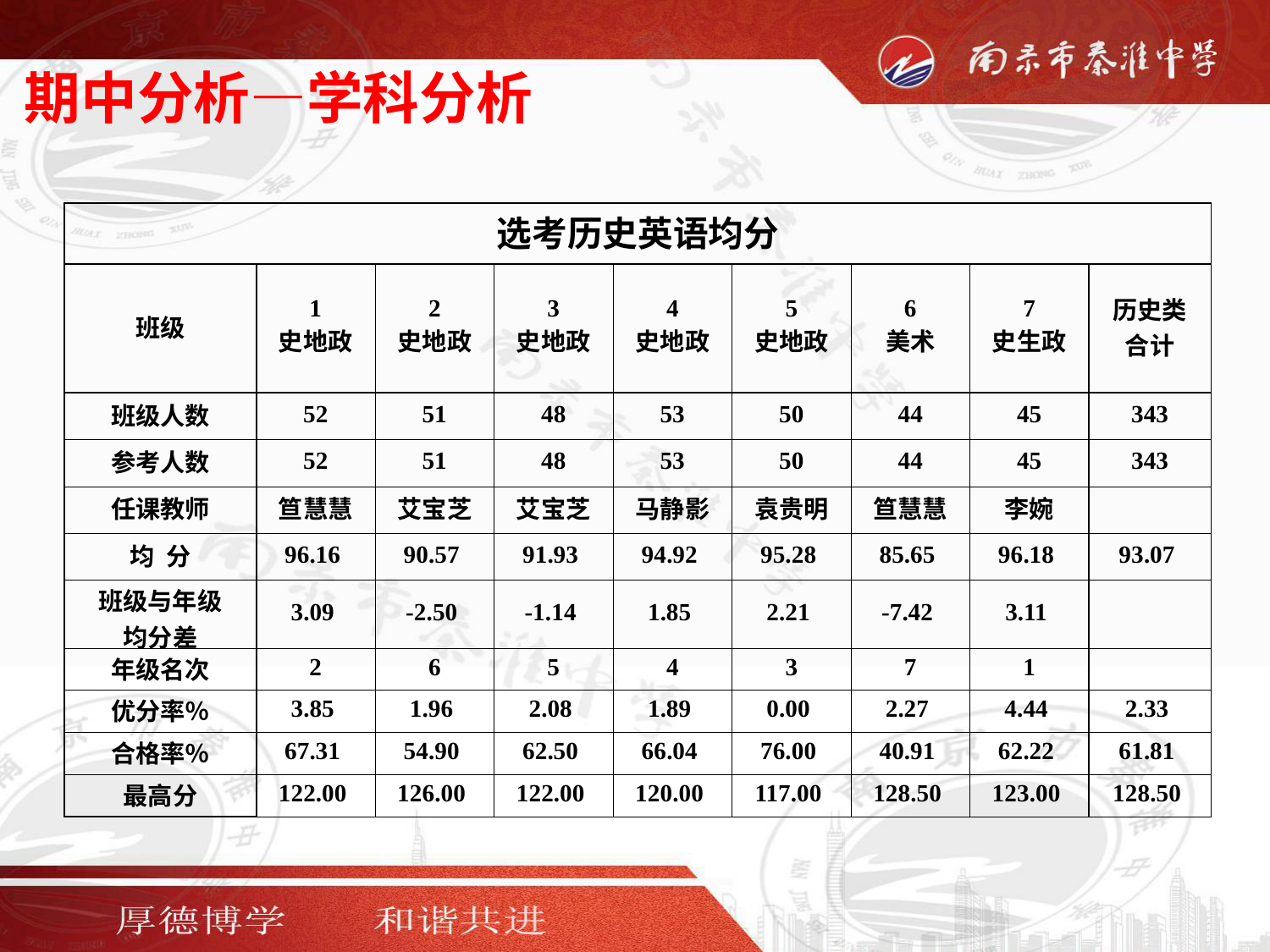

期中分析—学科分析
| 选考历史英语均分 |  |  |  |  |  |  |  |  |
| --- | --- | --- | --- | --- | --- | --- | --- | --- |
| 班级 | 1 史地政 | 2 史地政 | 3 史地政 | 4 史地政 | 5 史地政 | 6 美术 | 7 史生政 | 历史类 合计 |
| 班级人数 | 52 | 51 | 48 | 53 | 50 | 44 | 45 | 343 |
| 参考人数 | 52 | 51 | 48 | 53 | 50 | 44 | 45 | 343 |
| 任课教师 | 笪慧慧 | 艾宝芝 | 艾宝芝 | 马静影 | 袁贵明 | 笪慧慧 | 李婉 |  |
| 均 分 | 96.16 | 90.57 | 91.93 | 94.92 | 95.28 | 85.65 | 96.18 | 93.07 |
| 班级与年级 均分差 | 3.09 | -2.50 | -1.14 | 1.85 | 2.21 | -7.42 | 3.11 |  |
| 年级名次 | 2 | 6 | 5 | 4 | 3 | 7 | 1 |  |
| 优分率％ | 3.85 | 1.96 | 2.08 | 1.89 | 0.00 | 2.27 | 4.44 | 2.33 |
| 合格率％ | 67.31 | 54.90 | 62.50 | 66.04 | 76.00 | 40.91 | 62.22 | 61.81 |
| 最高分 | 122.00 | 126.00 | 122.00 | 120.00 | 117.00 | 128.50 | 123.00 | 128.50 |